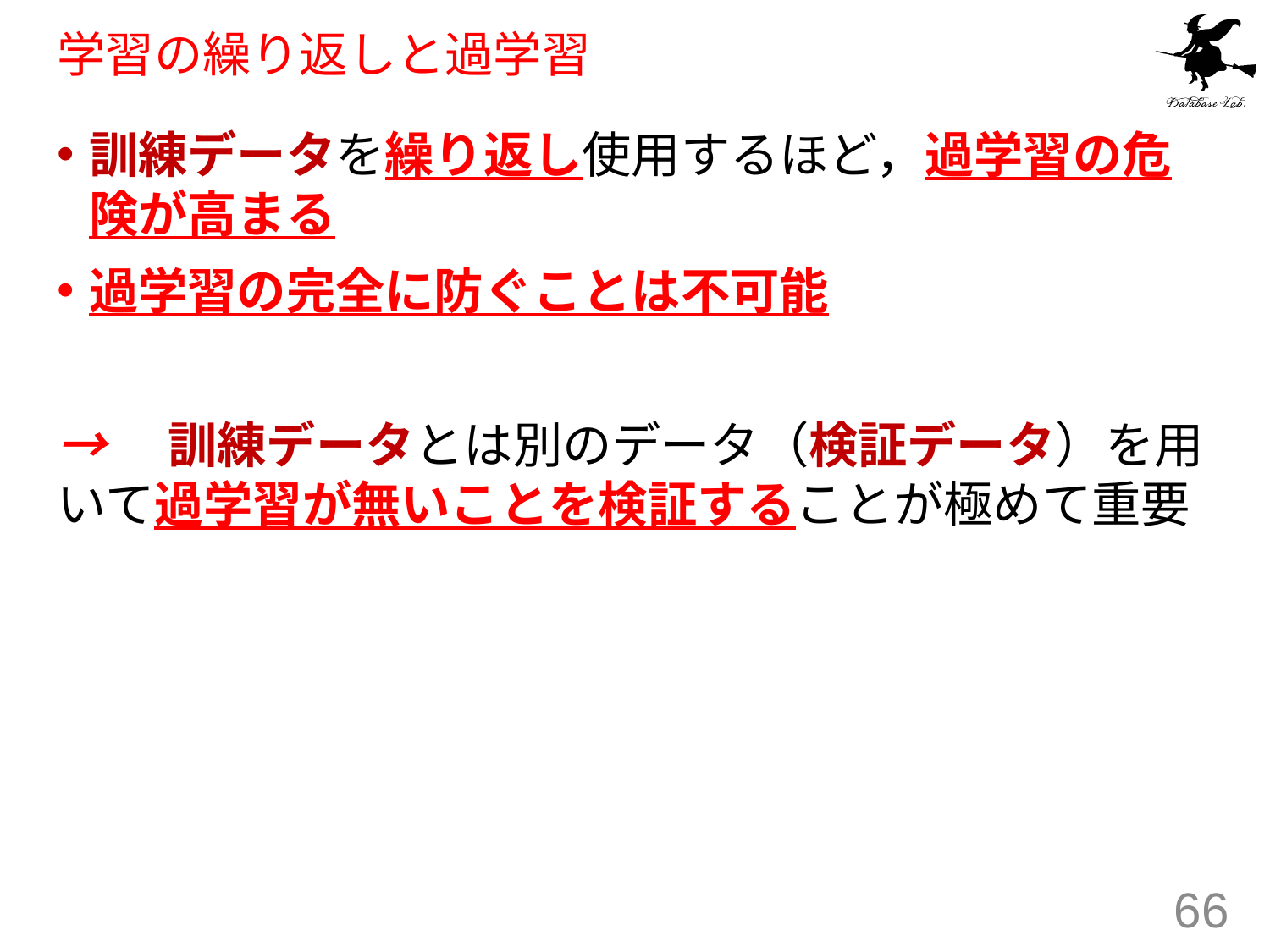

# 学習の繰り返しと過学習
訓練データを繰り返し使用するほど，過学習の危険が高まる
過学習の完全に防ぐことは不可能

→　訓練データとは別のデータ（検証データ）を用いて過学習が無いことを検証することが極めて重要

66